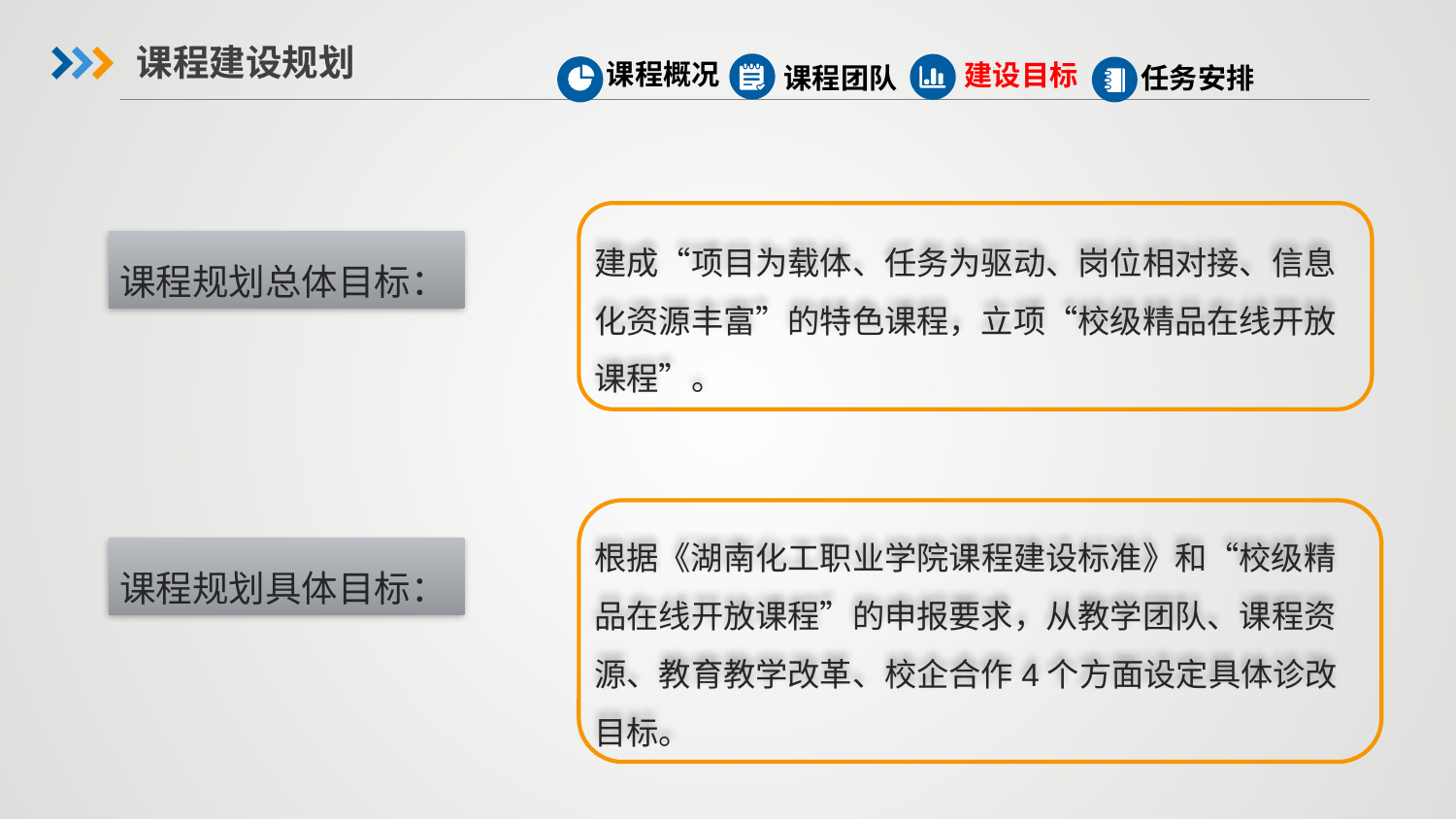

课程建设规划
课程概况
建设目标
课程团队
任务安排

建成“项目为载体、任务为驱动、岗位相对接、信息化资源丰富”的特色课程，立项“校级精品在线开放课程”。
课程规划总体目标：

根据《湖南化工职业学院课程建设标准》和“校级精品在线开放课程”的申报要求，从教学团队、课程资源、教育教学改革、校企合作4个方面设定具体诊改目标。
课程规划具体目标：